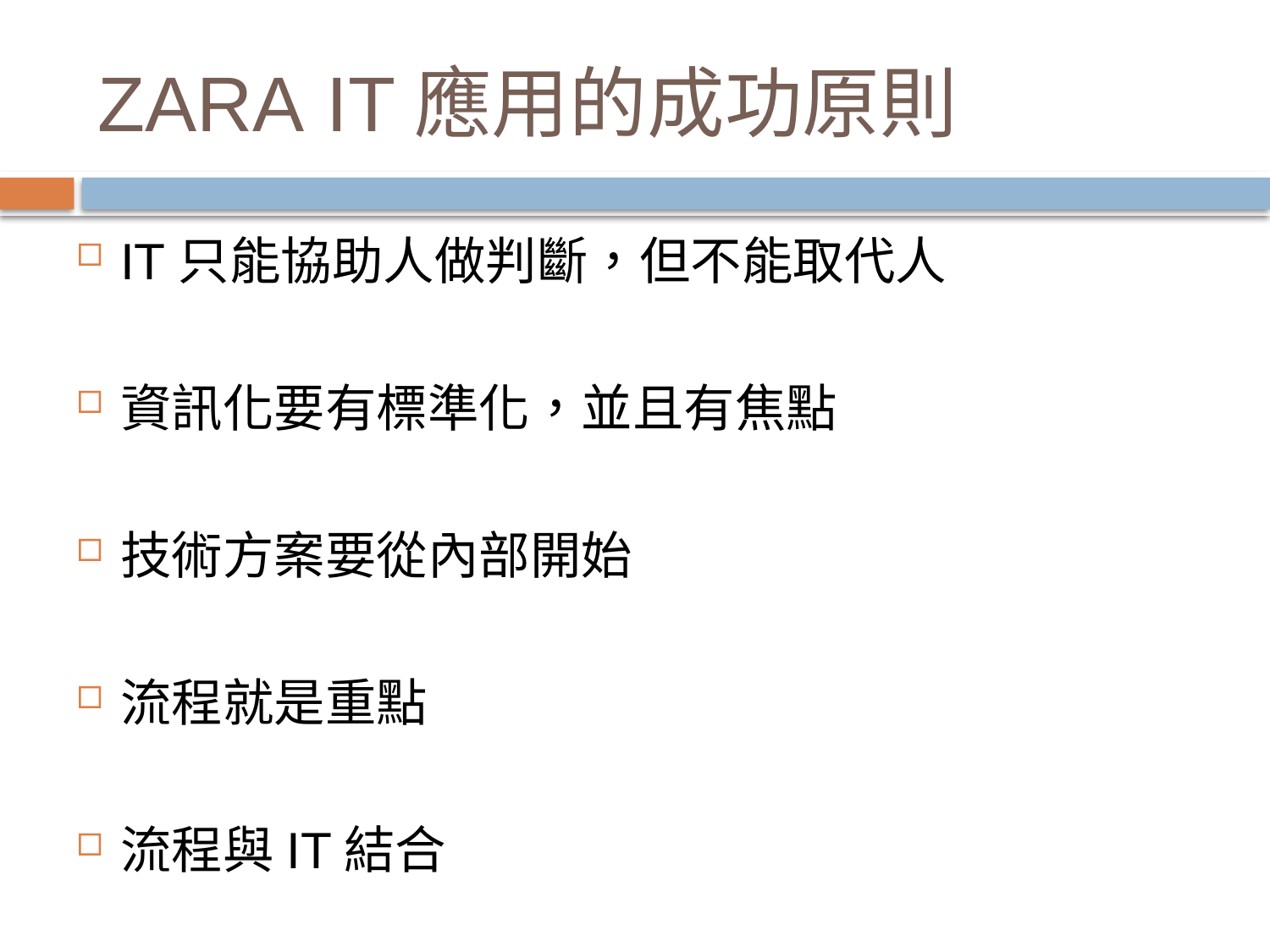

# ZARA IT應用的成功原則
IT只能協助人做判斷，但不能取代人

資訊化要有標準化，並且有焦點

技術方案要從內部開始

流程就是重點

流程與IT結合